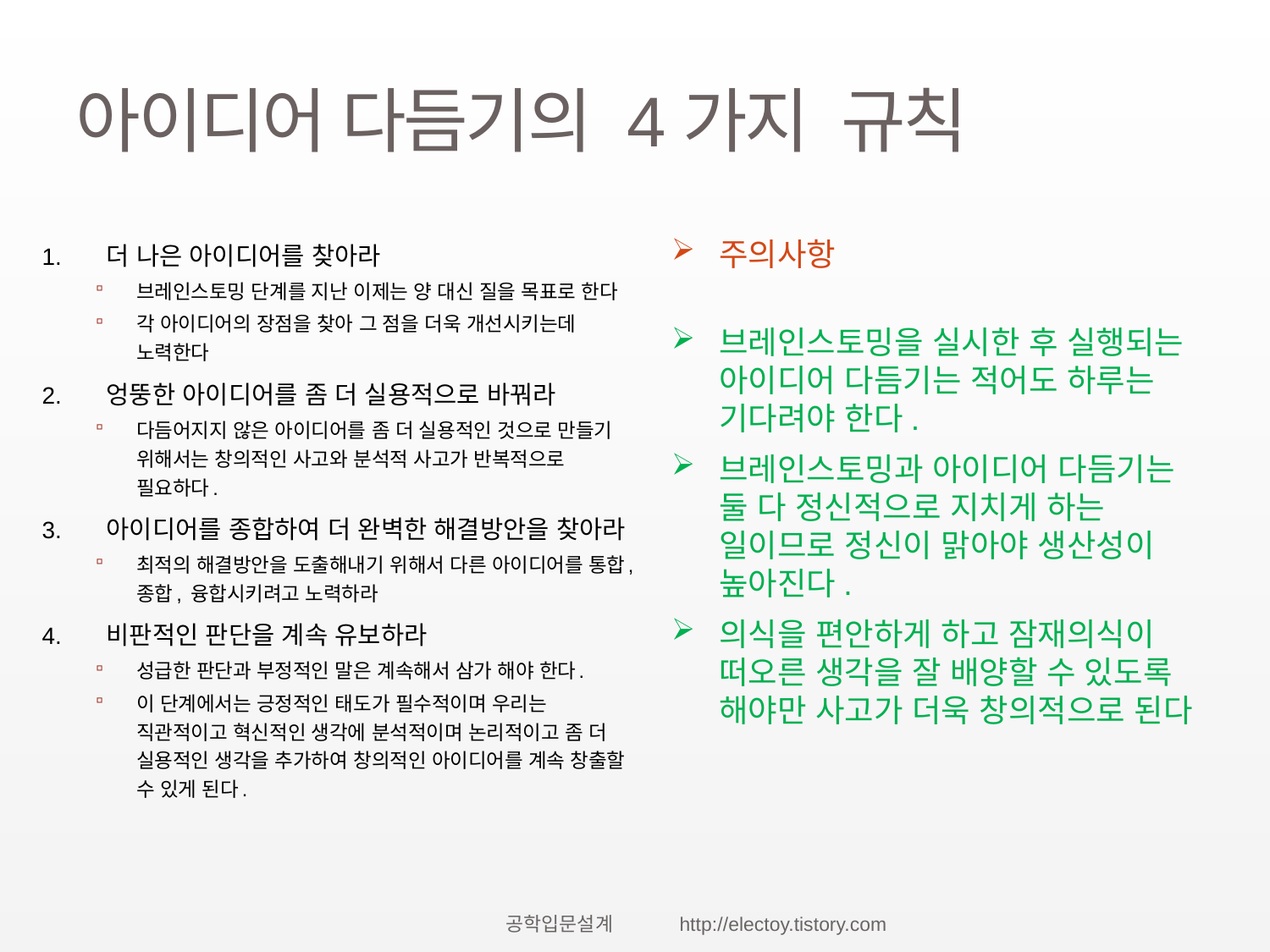

# 아이디어 다듬기의 4가지  규칙
더 나은 아이디어를 찾아라
브레인스토밍 단계를 지난 이제는 양 대신 질을 목표로 한다
각 아이디어의 장점을 찾아 그 점을 더욱 개선시키는데 노력한다
엉뚱한 아이디어를 좀 더 실용적으로 바꿔라
다듬어지지 않은 아이디어를 좀 더 실용적인 것으로 만들기 위해서는 창의적인 사고와 분석적 사고가 반복적으로 필요하다.
아이디어를 종합하여 더 완벽한 해결방안을 찾아라
최적의 해결방안을 도출해내기 위해서 다른 아이디어를 통합, 종합, 융합시키려고 노력하라
비판적인 판단을 계속 유보하라
성급한 판단과 부정적인 말은 계속해서 삼가 해야 한다.
이 단계에서는 긍정적인 태도가 필수적이며 우리는 직관적이고 혁신적인 생각에 분석적이며 논리적이고 좀 더 실용적인 생각을 추가하여 창의적인 아이디어를 계속 창출할 수 있게 된다.
주의사항
브레인스토밍을 실시한 후 실행되는 아이디어 다듬기는 적어도 하루는 기다려야 한다.
브레인스토밍과 아이디어 다듬기는 둘 다 정신적으로 지치게 하는 일이므로 정신이 맑아야 생산성이 높아진다.
의식을 편안하게 하고 잠재의식이 떠오른 생각을 잘 배양할 수 있도록 해야만 사고가 더욱 창의적으로 된다
공학입문설계          http://electoy.tistory.com